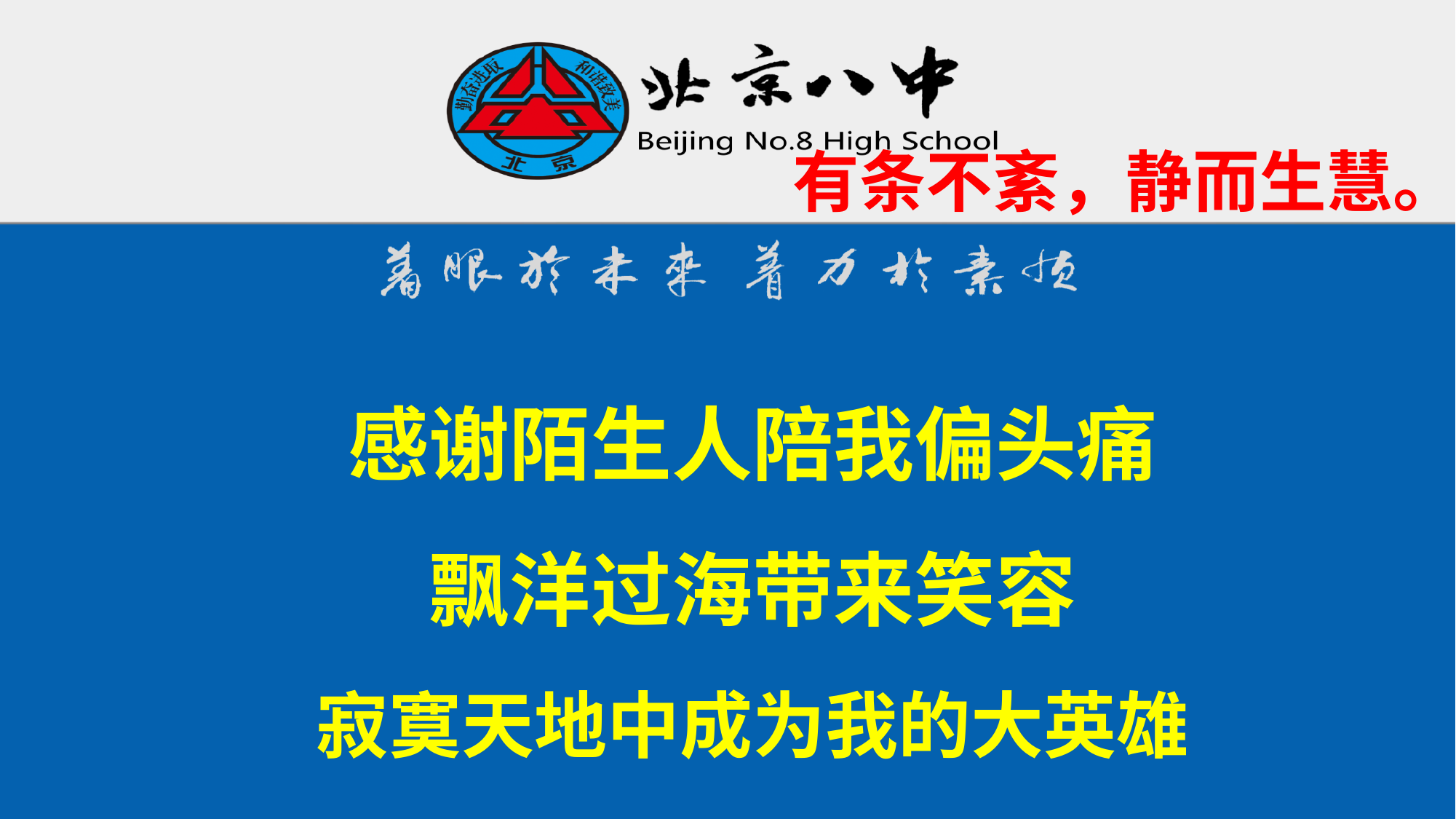

有条不紊，静而生慧。
感谢陌生人陪我偏头痛
飘洋过海带来笑容
寂寞天地中成为我的大英雄